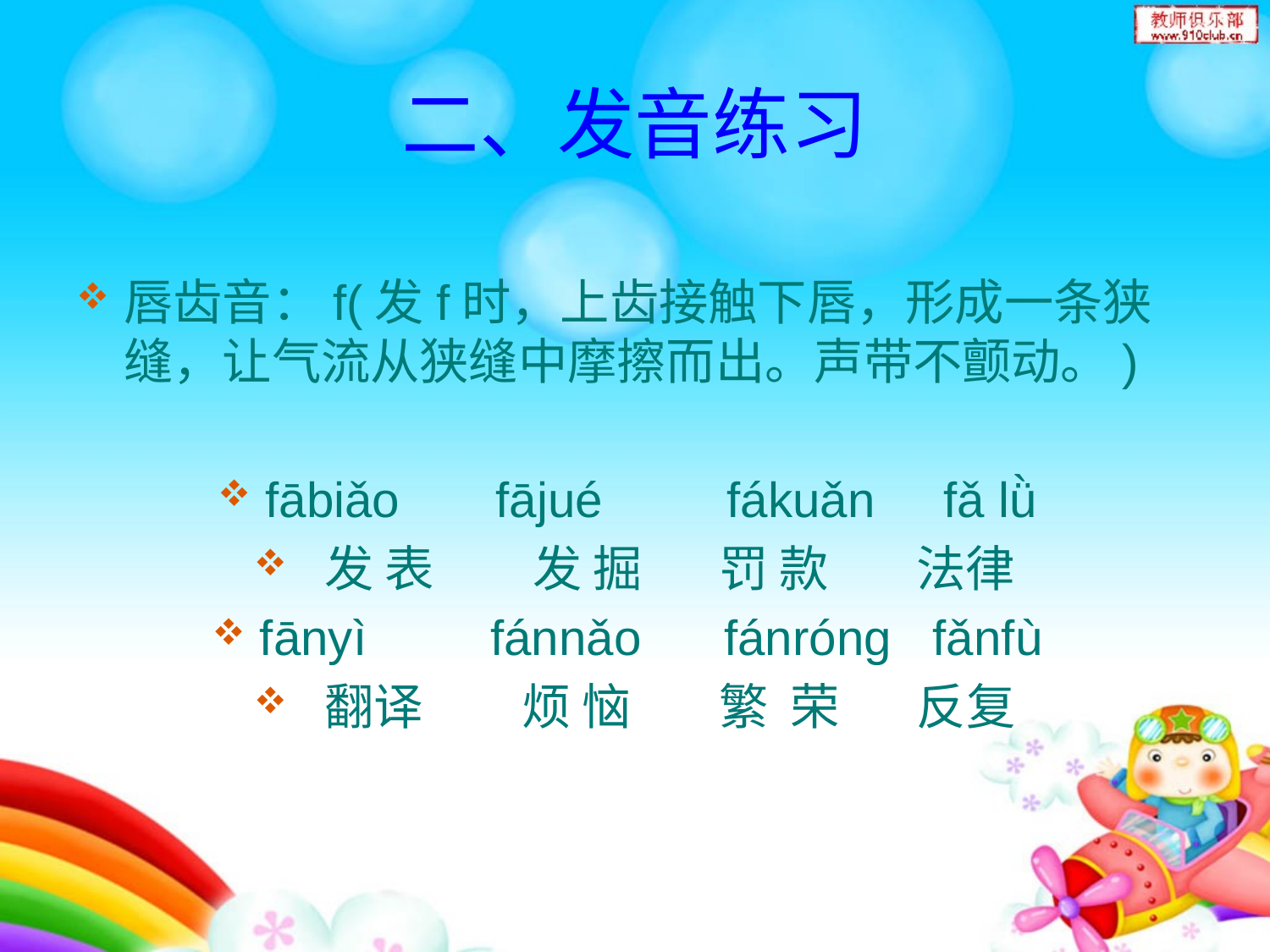

# 二、发音练习
唇齿音：f(发f时，上齿接触下唇，形成一条狭缝，让气流从狭缝中摩擦而出。声带不颤动。)

fābiǎo       fājué         fákuǎn     fǎ lǜ
 发 表         发 掘       罚 款        法律
fānyì         fánnǎo      fánróng   fǎnfù
 翻译         烦 恼        繁  荣       反复